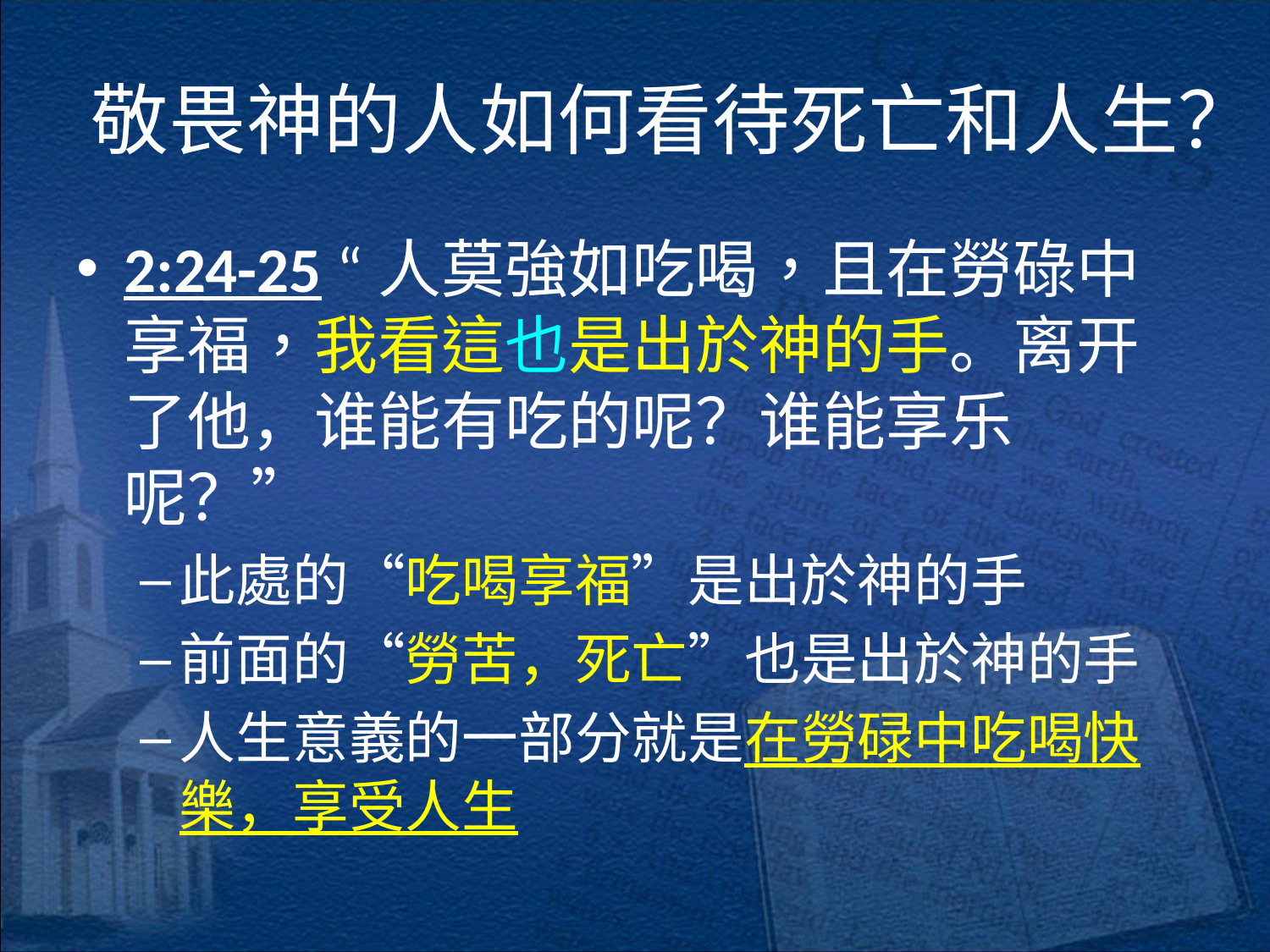

# 敬畏神的人如何看待死亡和人生？
2:24-25 “人莫強如吃喝，且在勞碌中享福，我看這也是出於神的手。离开了他，谁能有吃的呢？谁能享乐呢？”
此處的“吃喝享福”是出於神的手
前面的“勞苦，死亡”也是出於神的手
人生意義的一部分就是在勞碌中吃喝快樂，享受人生